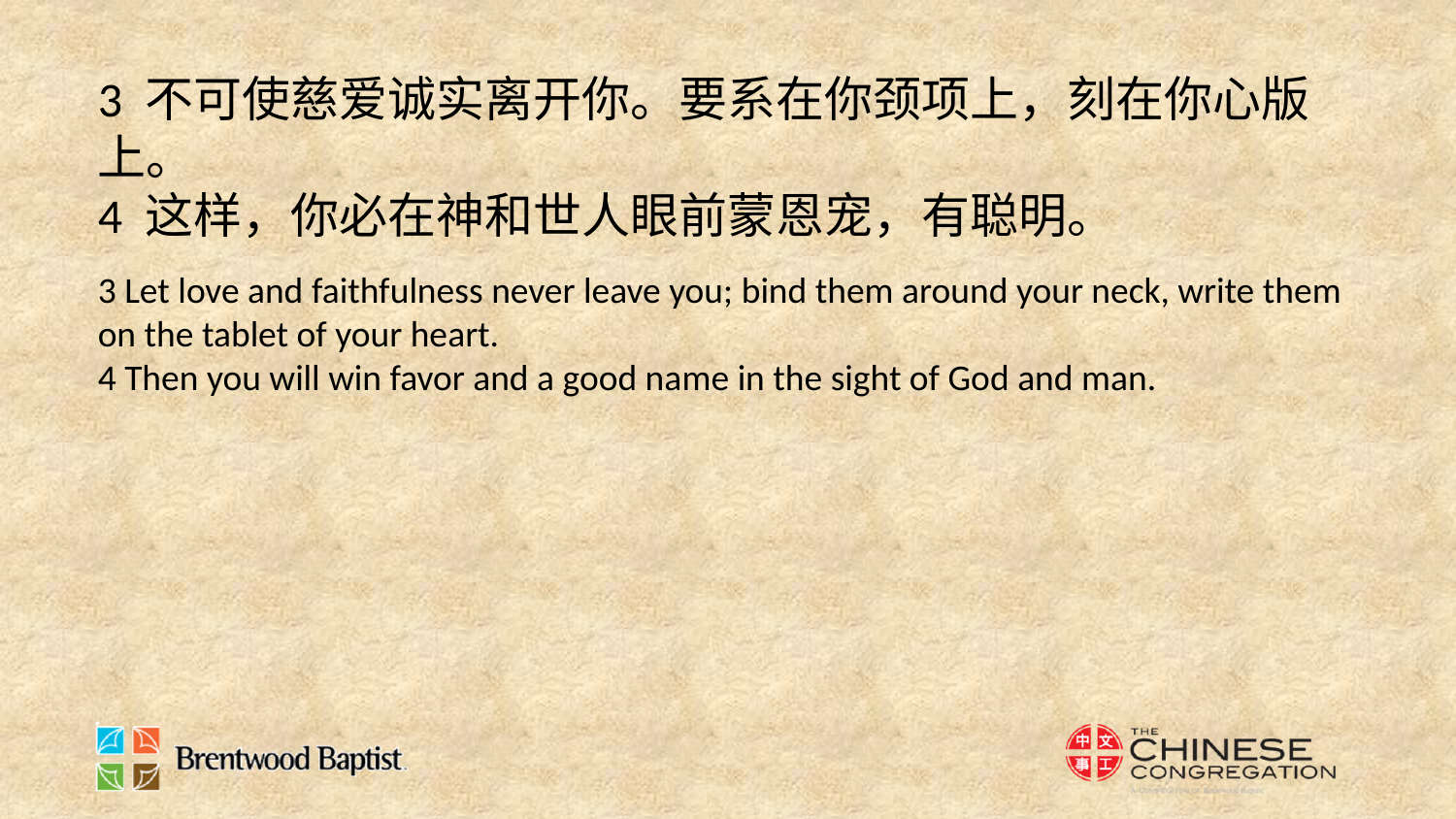

3 不可使慈爱诚实离开你。要系在你颈项上，刻在你心版上。
4 这样，你必在神和世人眼前蒙恩宠，有聪明。

3 Let love and faithfulness never leave you; bind them around your neck, write them on the tablet of your heart.
4 Then you will win favor and a good name in the sight of God and man.